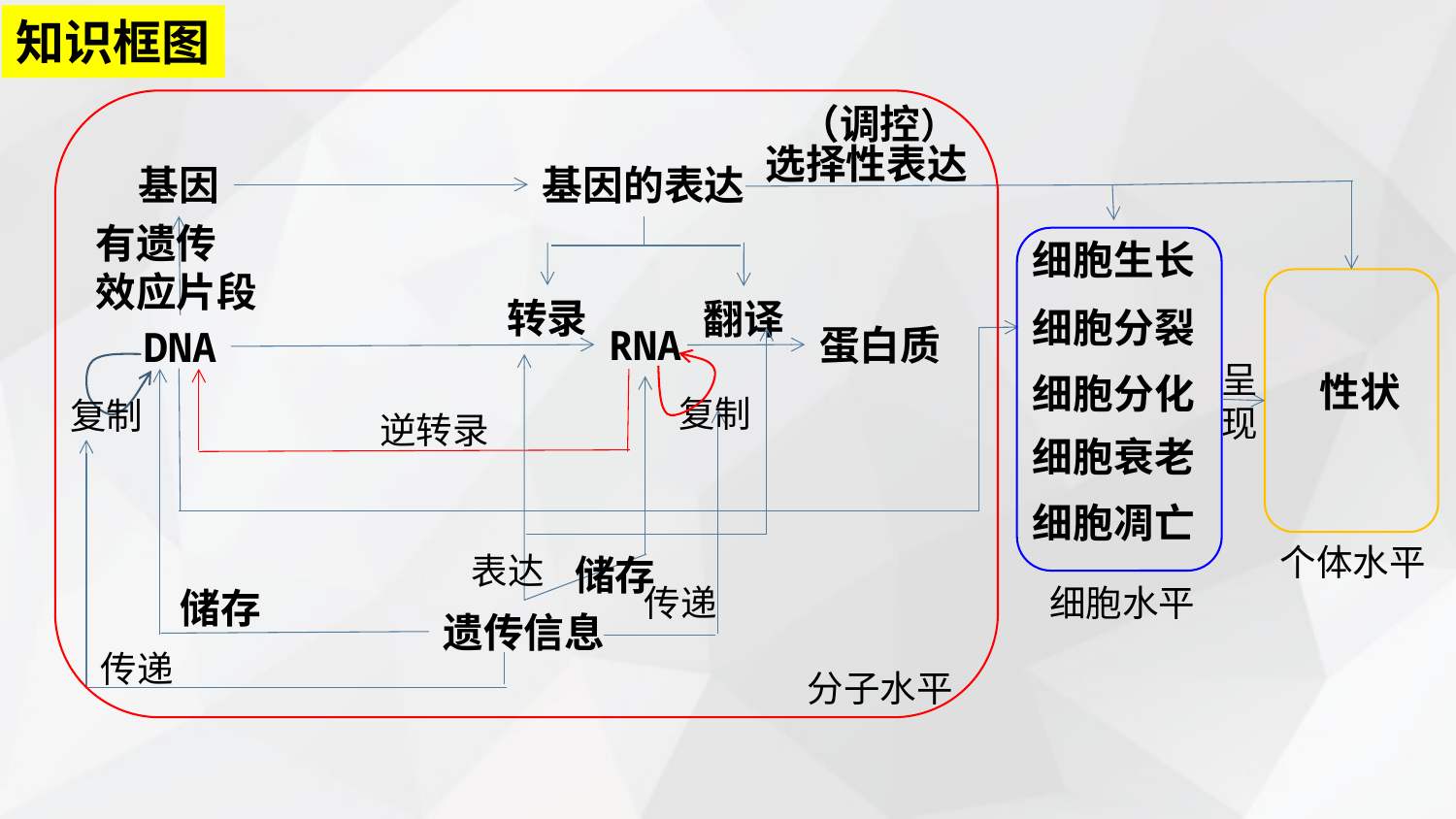

知识框图

（调控）

选择性表达
基因
基因的表达
有遗传
效应片段
细胞生长

转录
翻译
细胞分裂
RNA
蛋白质
DNA
呈现

性状
细胞分化
复制
复制
逆转录
细胞衰老
细胞凋亡
个体水平
表达
储存
传递
细胞水平
储存
遗传信息
传递
分子水平